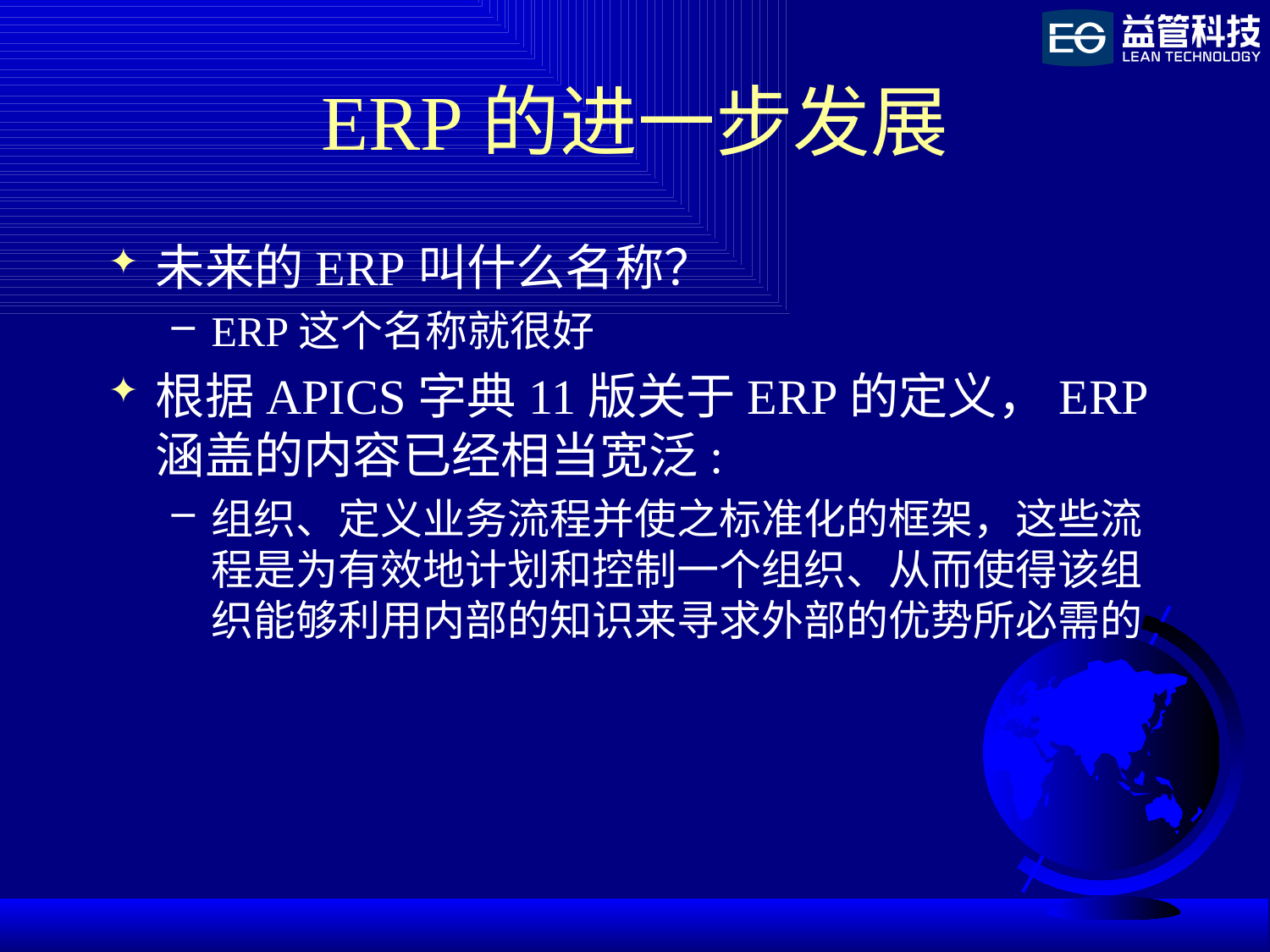

# ERP的进一步发展
未来的ERP叫什么名称？
ERP这个名称就很好
根据APICS字典11版关于ERP的定义，ERP涵盖的内容已经相当宽泛:
组织、定义业务流程并使之标准化的框架，这些流程是为有效地计划和控制一个组织、从而使得该组织能够利用内部的知识来寻求外部的优势所必需的